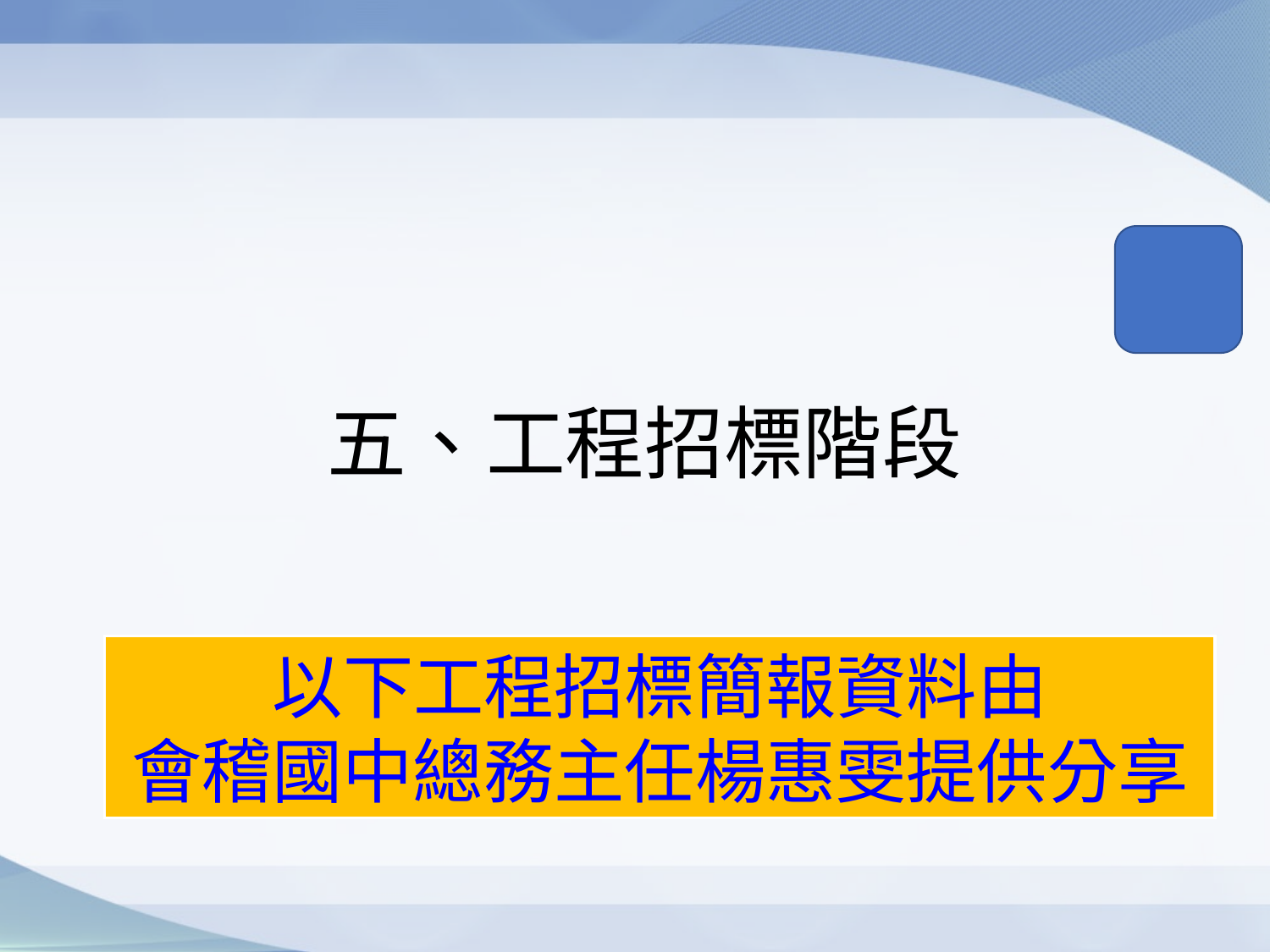

# 五、工程招標階段
以下工程招標簡報資料由
會稽國中總務主任楊惠雯提供分享